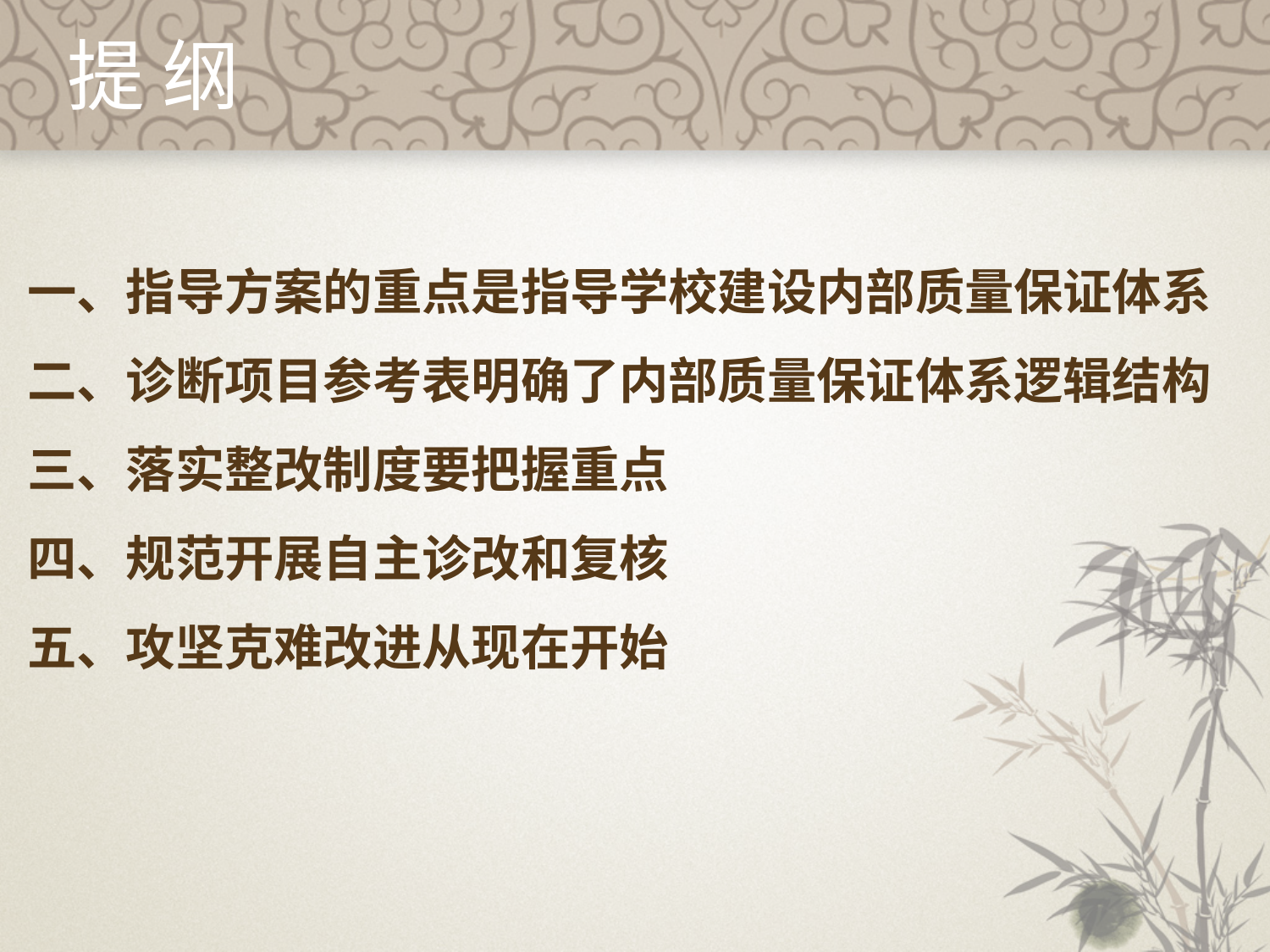

提 纲
一、指导方案的重点是指导学校建设内部质量保证体系
二、诊断项目参考表明确了内部质量保证体系逻辑结构
三、落实整改制度要把握重点
四、规范开展自主诊改和复核
五、攻坚克难改进从现在开始